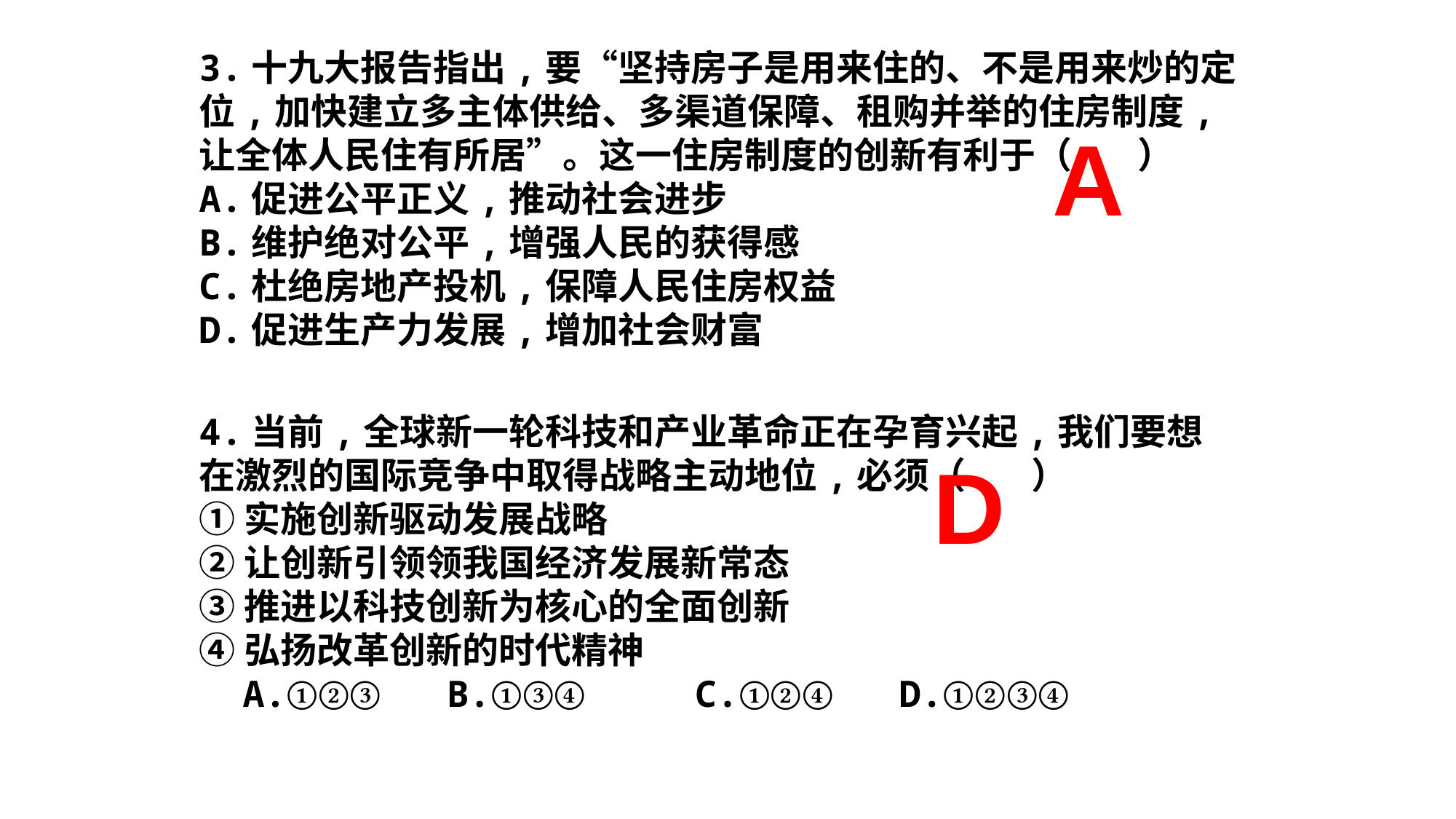

2.1创新改变生活
创新改变生活优秀ppt课件
3.十九大报告指出,要“坚持房子是用来住的、不是用来炒的定位,加快建立多主体供给、多渠道保障、租购并举的住房制度,让全体人民住有所居”。这一住房制度的创新有利于（        ）
A.促进公平正义,推动社会进步
B.维护绝对公平,增强人民的获得感
C.杜绝房地产投机,保障人民住房权益
D.促进生产力发展,增加社会财富
A
4.当前,全球新一轮科技和产业革命正在孕育兴起,我们要想在激烈的国际竞争中取得战略主动地位,必须（        ）
①实施创新驱动发展战略
②让创新引领领我国经济发展新常态
③推进以科技创新为核心的全面创新
④弘扬改革创新的时代精神
  A.①②③   B.①③④     C.①②④   D.①②③④
D
2.1创新改变生活
创新改变生活优秀ppt课件